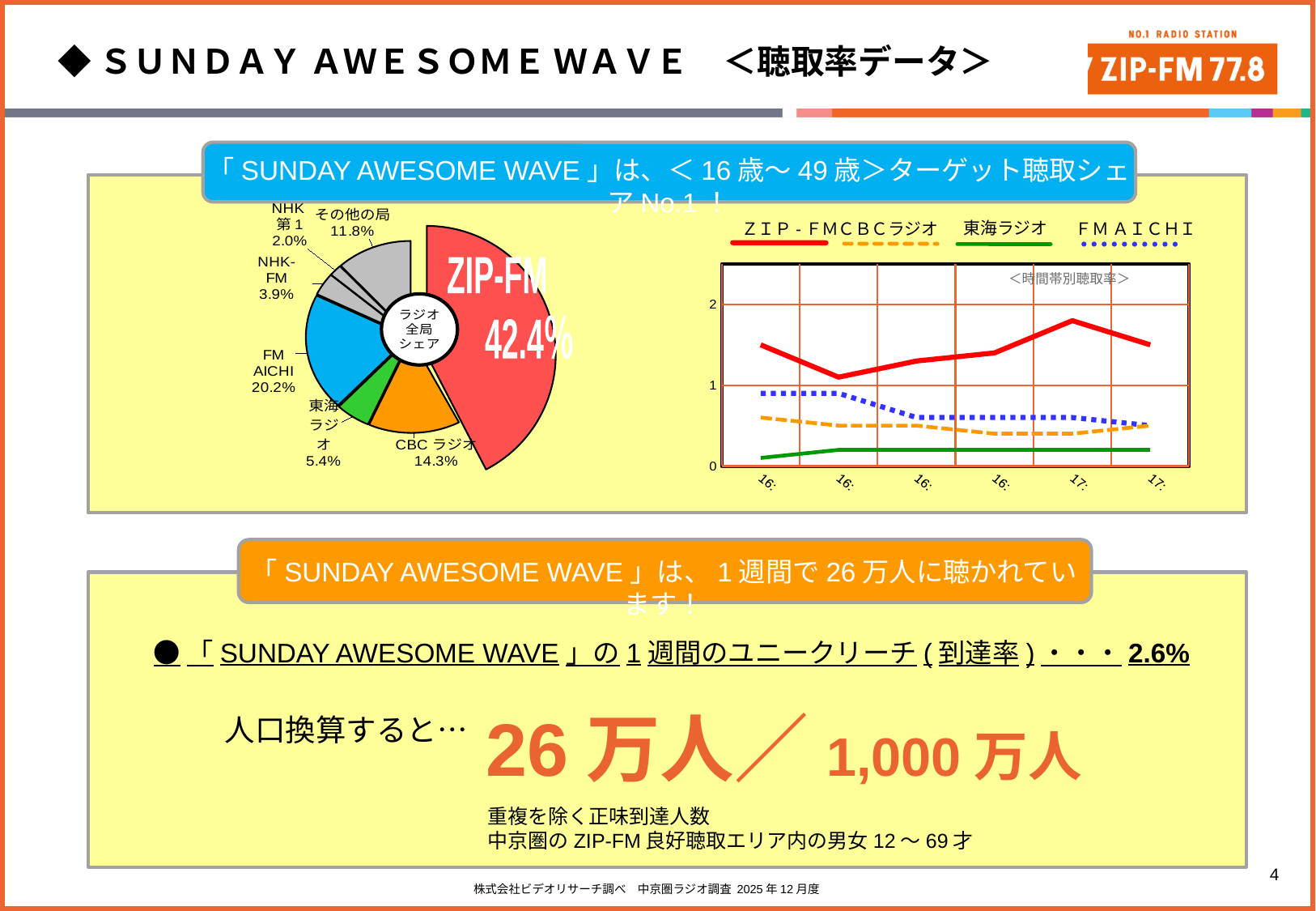

◆ＳＵＮＤＡＹ ＡＷＥＳＯＭＥ ＷＡＶＥ　＜聴取率データ＞

「SUNDAY AWESOME WAVE」は、＜16歳～49歳＞ターゲット聴取シェアNo.1！

### Chart

| Category | 16:00-17:30 |
|---|---|
| ZIP-FM | 42.4 |
| CBCラジオ | 14.3 |
| 東海ラジオ | 5.4 |
| FM AICHI | 20.2 |
| NHK-FM | 3.9 |
| NHK第1 | 2.0 |
| その他の局 | 11.799999999999997 |

### Chart

| Category | 16:00-17:30 |
|---|---|
| ZIP-FM | 42.4 |
| CBCラジオ | 14.3 |
| 東海ラジオ | 5.4 |
| FM AICHI | 20.2 |
| NHK-FM | 3.9 |
| NHK第1 | 2.0 |
| その他の局 | 11.8 |
ZIP-FM
42.4％
東海ラジオ
ＦＭ ＡＩＣＨＩ
ＺＩＰ-ＦＭ
ＣＢＣラジオ

### Chart

| Category |
|---|

[unsupported chart]

＜時間帯別聴取率＞

「SUNDAY AWESOME WAVE」は、1週間で26万人に聴かれています！

●「SUNDAY AWESOME WAVE」の1週間のユニークリーチ(到達率)・・・2.6%
26万人／1,000万人
人口換算すると…
重複を除く正味到達人数
中京圏のZIP-FM良好聴取エリア内の男女12～69才
株式会社ビデオリサーチ調べ　中京圏ラジオ調査 2025年12月度